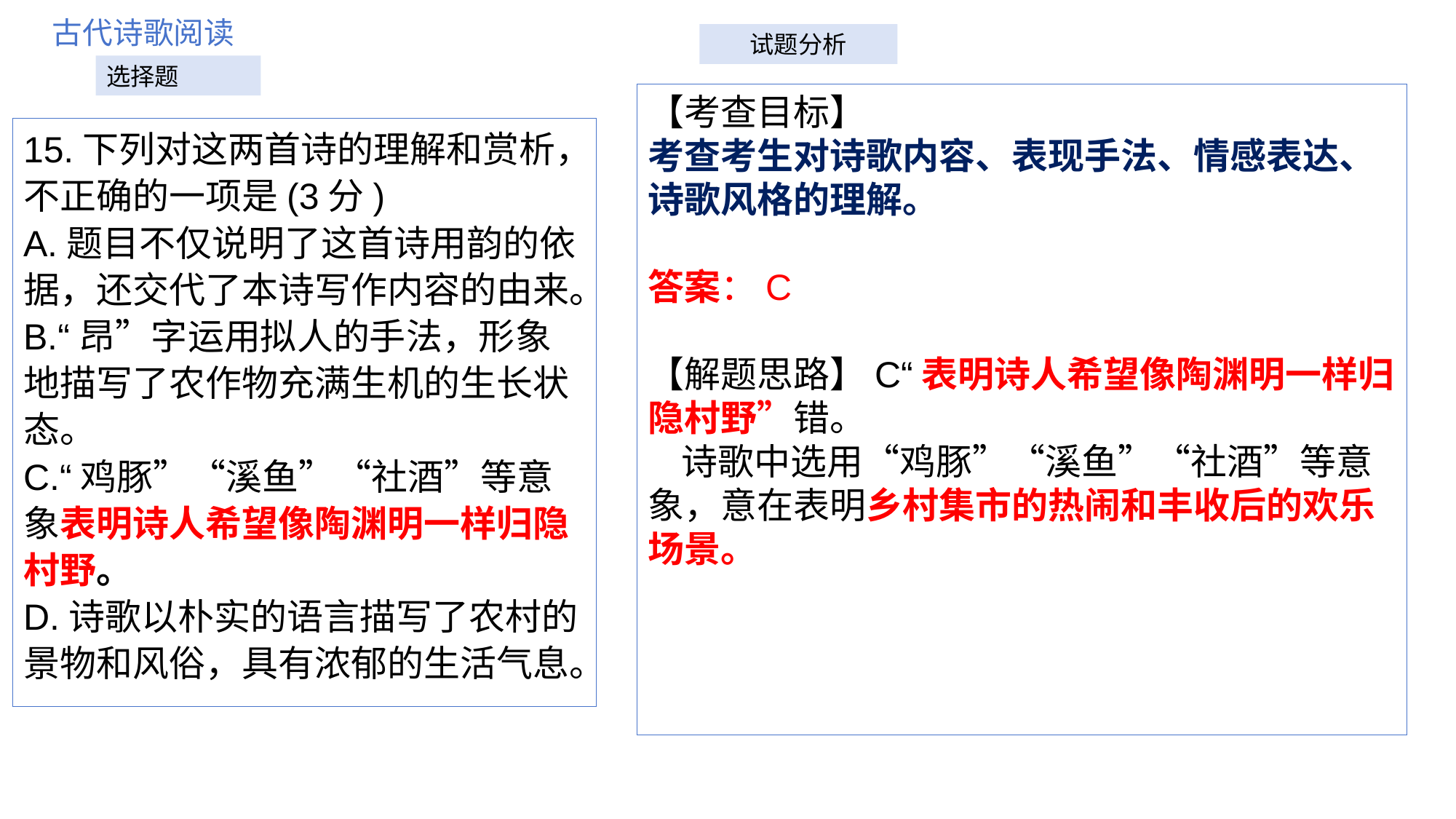

古代诗歌阅读
试题分析
选择题
【考查目标】
考查考生对诗歌内容、表现手法、情感表达、诗歌风格的理解。

答案：C

【解题思路】C“表明诗人希望像陶渊明一样归隐村野”错。
   诗歌中选用“鸡豚”“溪鱼”“社酒”等意象，意在表明乡村集市的热闹和丰收后的欢乐场景。

15.下列对这两首诗的理解和赏析，不正确的一项是(3分)
A.题目不仅说明了这首诗用韵的依据，还交代了本诗写作内容的由来。
B.“昂”字运用拟人的手法，形象地描写了农作物充满生机的生长状态。
C.“鸡豚”“溪鱼”“社酒”等意象表明诗人希望像陶渊明一样归隐村野。
D.诗歌以朴实的语言描写了农村的景物和风俗，具有浓郁的生活气息。